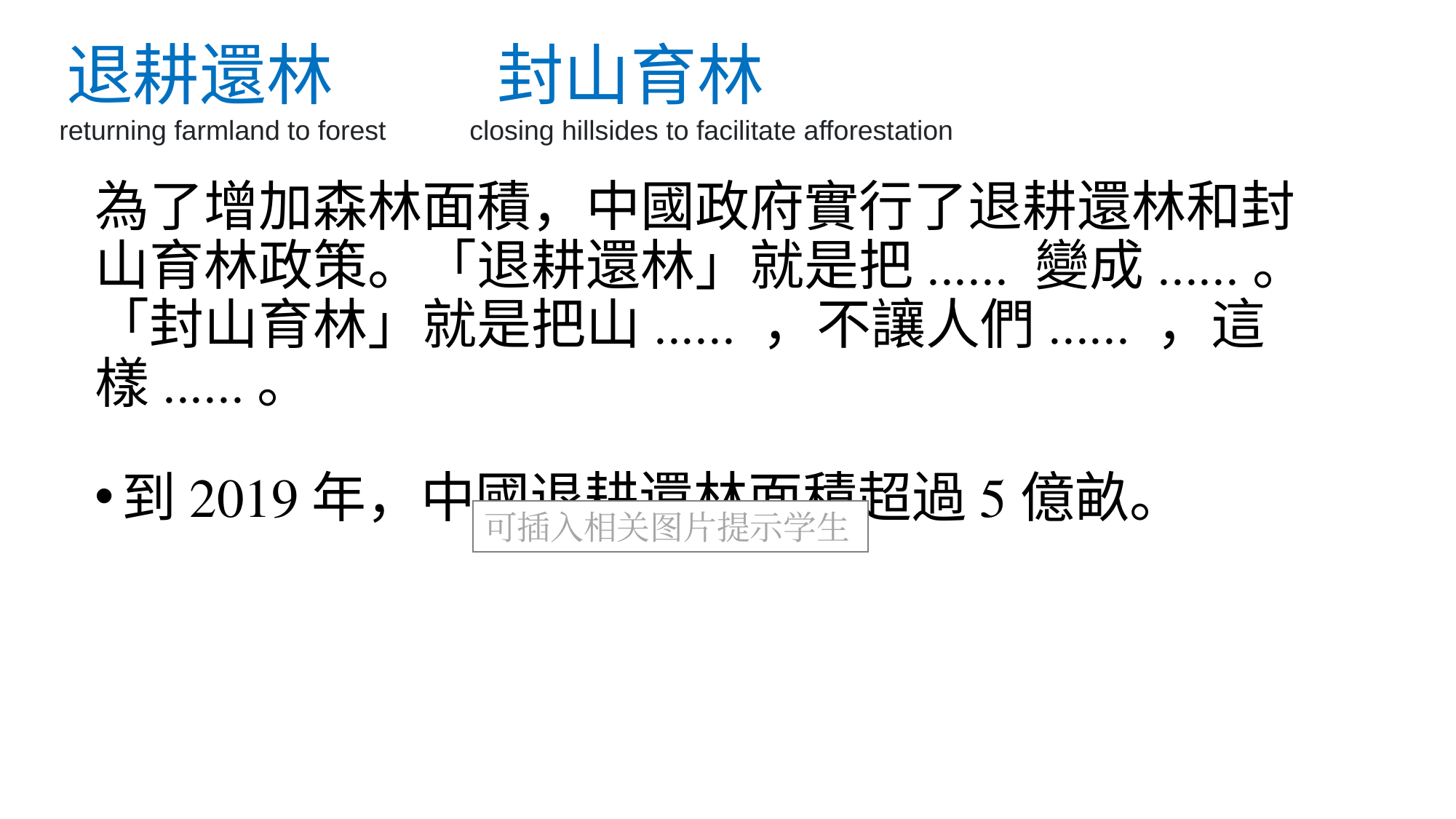

# 退耕還林           封山育林
returning farmland to forest
closing hillsides to facilitate afforestation
為了增加森林面積，中國政府實行了退耕還林和封山育林政策。「退耕還林」就是把...... 變成......。 「封山育林」就是把山...... ，不讓人們...... ，這樣......。
到2019年，中國退耕還林面積超過5億畝。
可插入相关图片提示学生